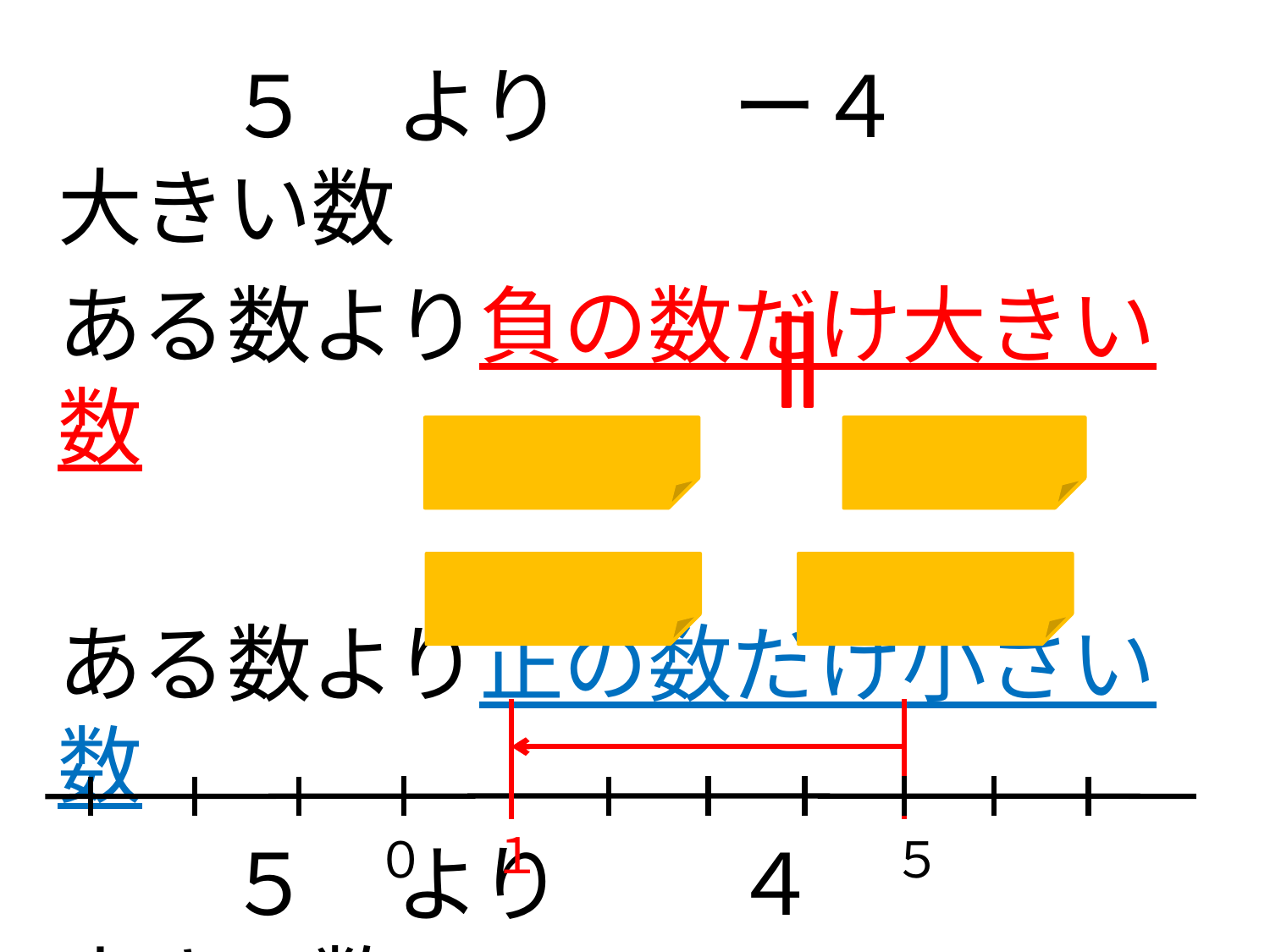

５　より　　ー４　　　大きい数
ある数より負の数だけ大きい数

ある数より正の数だけ小さい数
　　５　より　　４　　　　 小さい数

１
０　                                      ５